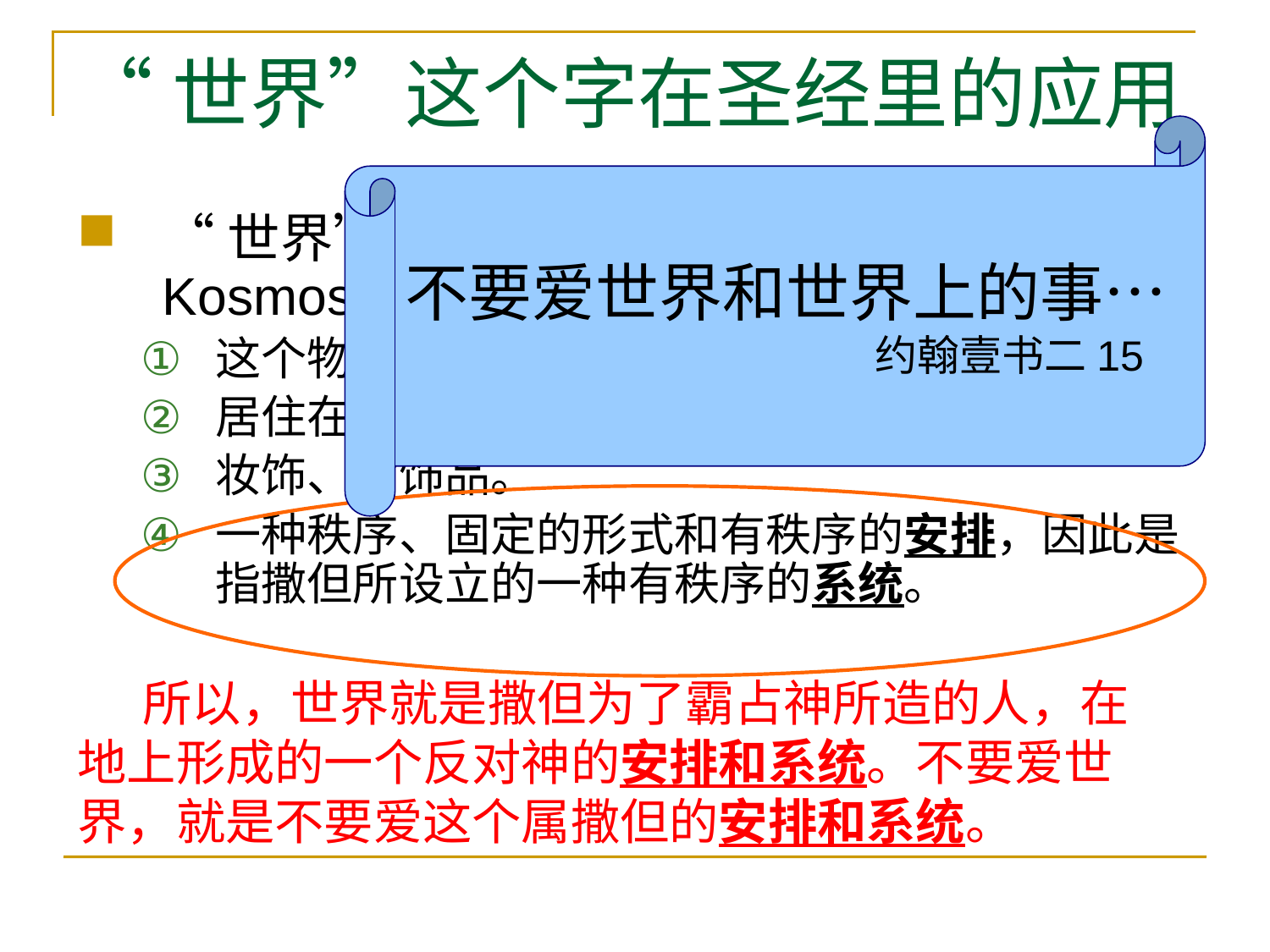

# “世界”这个字在圣经里的应用
不要爱世界和世界上的事…
约翰壹书二15
“世界”这个字(希腊文原文Kosmos，#2889)在圣经里指的是：
这个物质的宇宙，乃是神所创造的。
居住在这世上的人。
妆饰、妆饰品。
一种秩序、固定的形式和有秩序的安排，因此是指撒但所设立的一种有秩序的系统。

        所以，世界就是撒但为了霸占神所造的人，在地上形成的一个反对神的安排和系统。不要爱世界，就是不要爱这个属撒但的安排和系统。